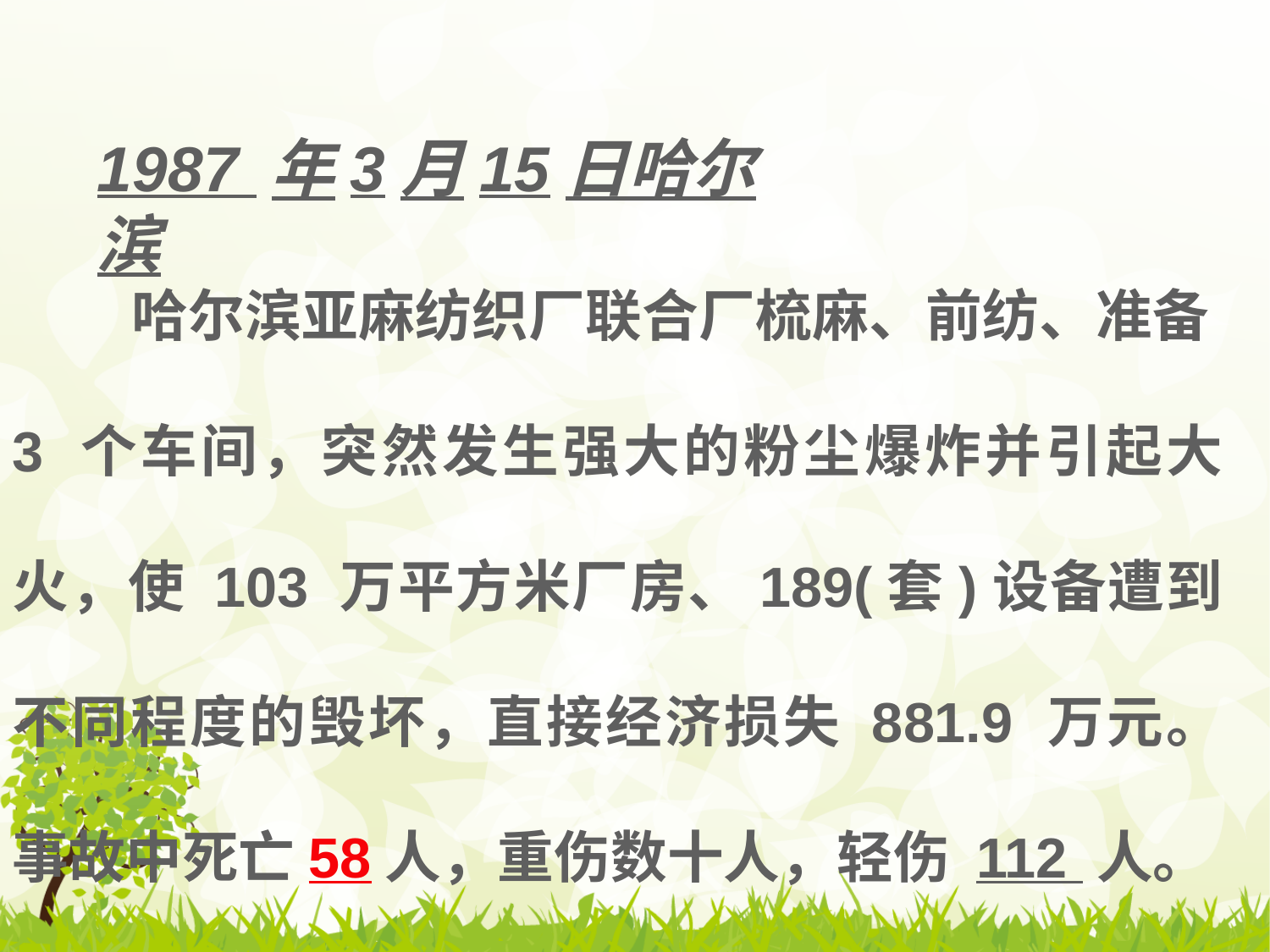

1987 年3月15日哈尔滨
        哈尔滨亚麻纺织厂联合厂梳麻、前纺、准备3 个车间，突然发生强大的粉尘爆炸并引起大火，使 103 万平方米厂房、189(套)设备遭到不同程度的毁坏，直接经济损失 881.9 万元。事故中死亡58人，重伤数十人，轻伤 112 人。